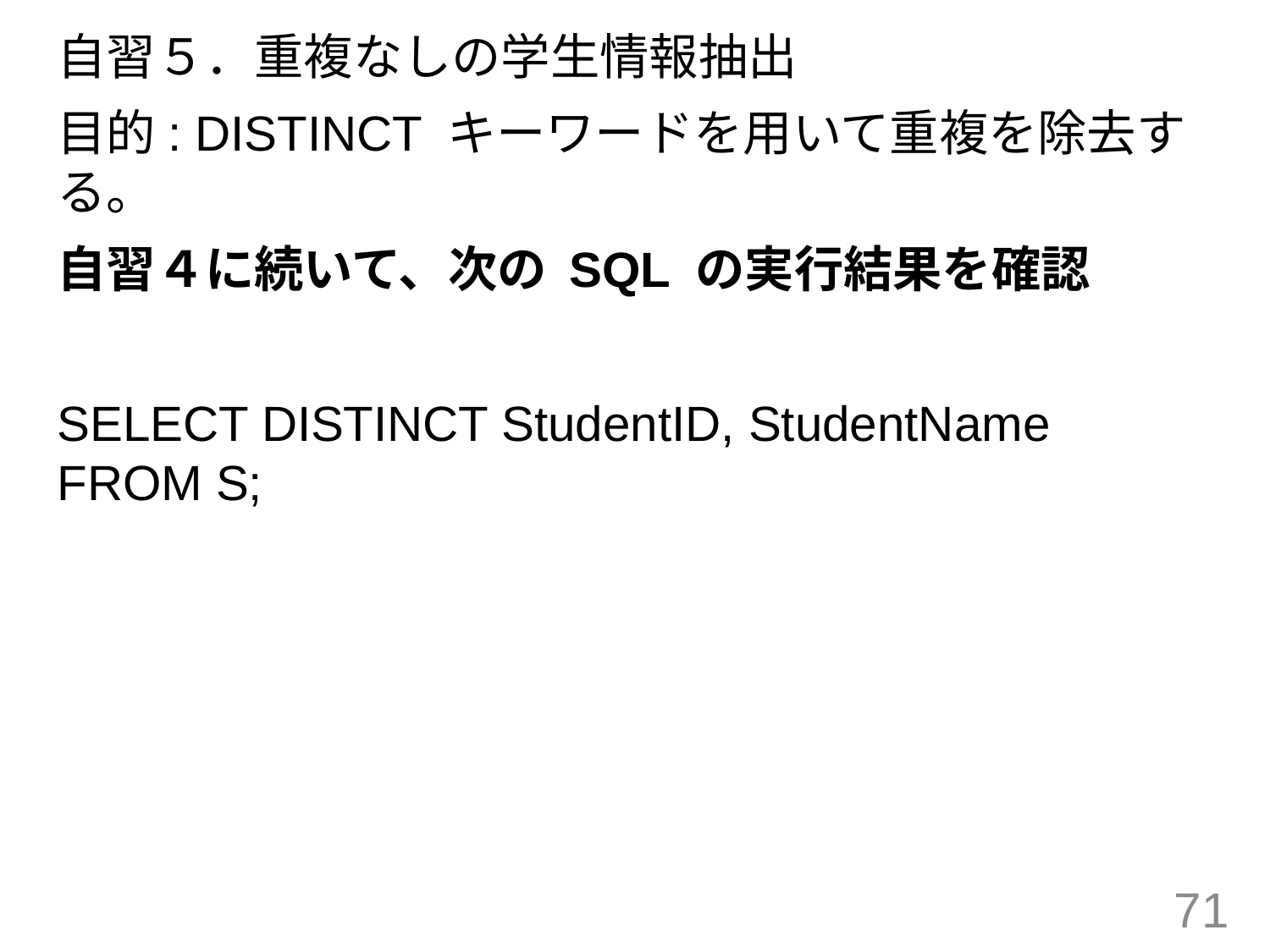

自習５．重複なしの学生情報抽出
目的: DISTINCT キーワードを用いて重複を除去する。
自習４に続いて、次の SQL の実行結果を確認

SELECT DISTINCT StudentID, StudentName FROM S;
71